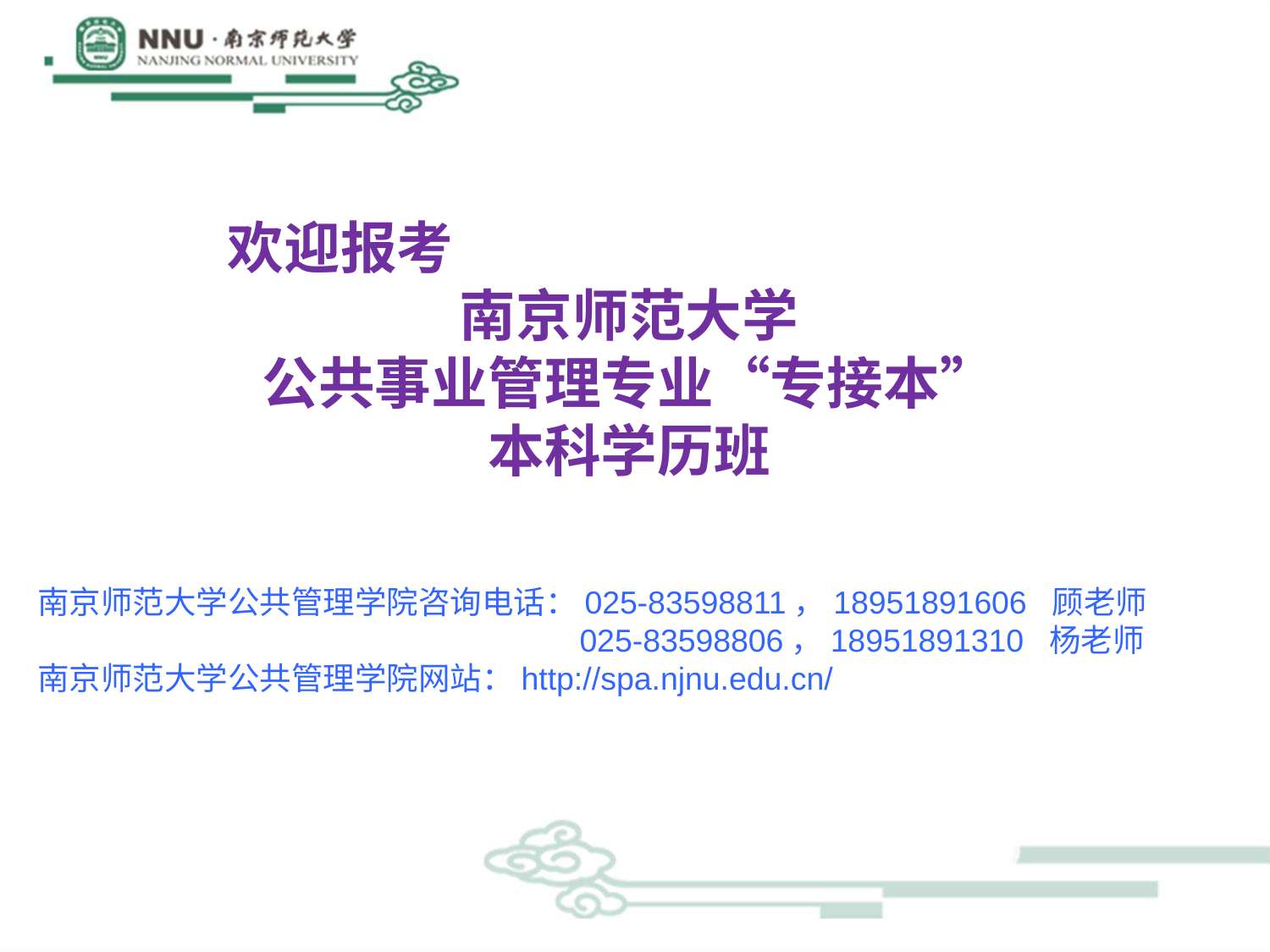

欢迎报考
南京师范大学
公共事业管理专业“专接本”
本科学历班
南京师范大学公共管理学院咨询电话：025-83598811，18951891606  顾老师
                                                             025-83598806，18951891310  杨老师
南京师范大学公共管理学院网站：http://spa.njnu.edu.cn/